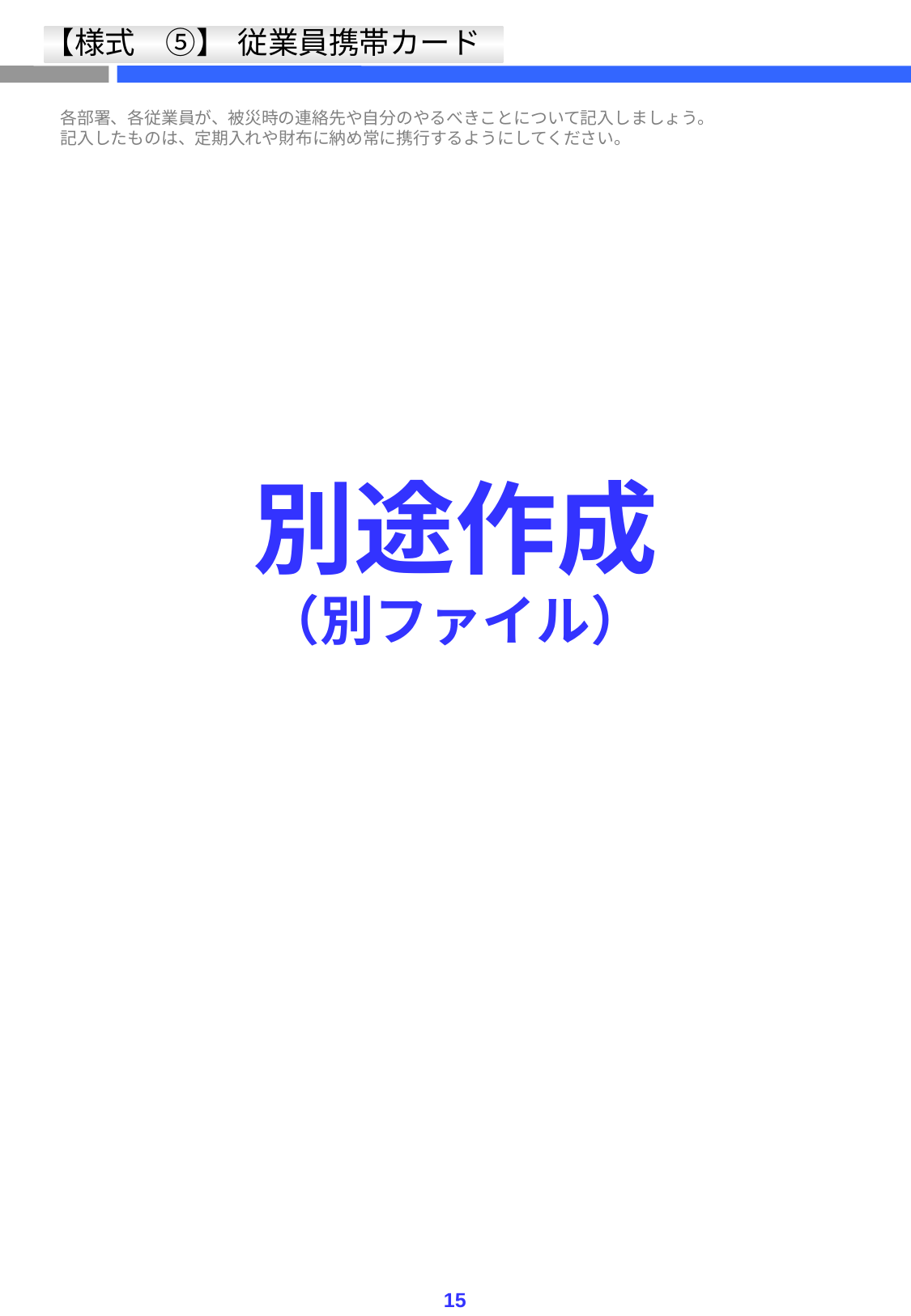

【様式　⑤】
従業員携帯カード

各部署、各従業員が、被災時の連絡先や自分のやるべきことについて記入しましょう。
記入したものは、定期入れや財布に納め常に携行するようにしてください。
別途作成
（別ファイル）
15